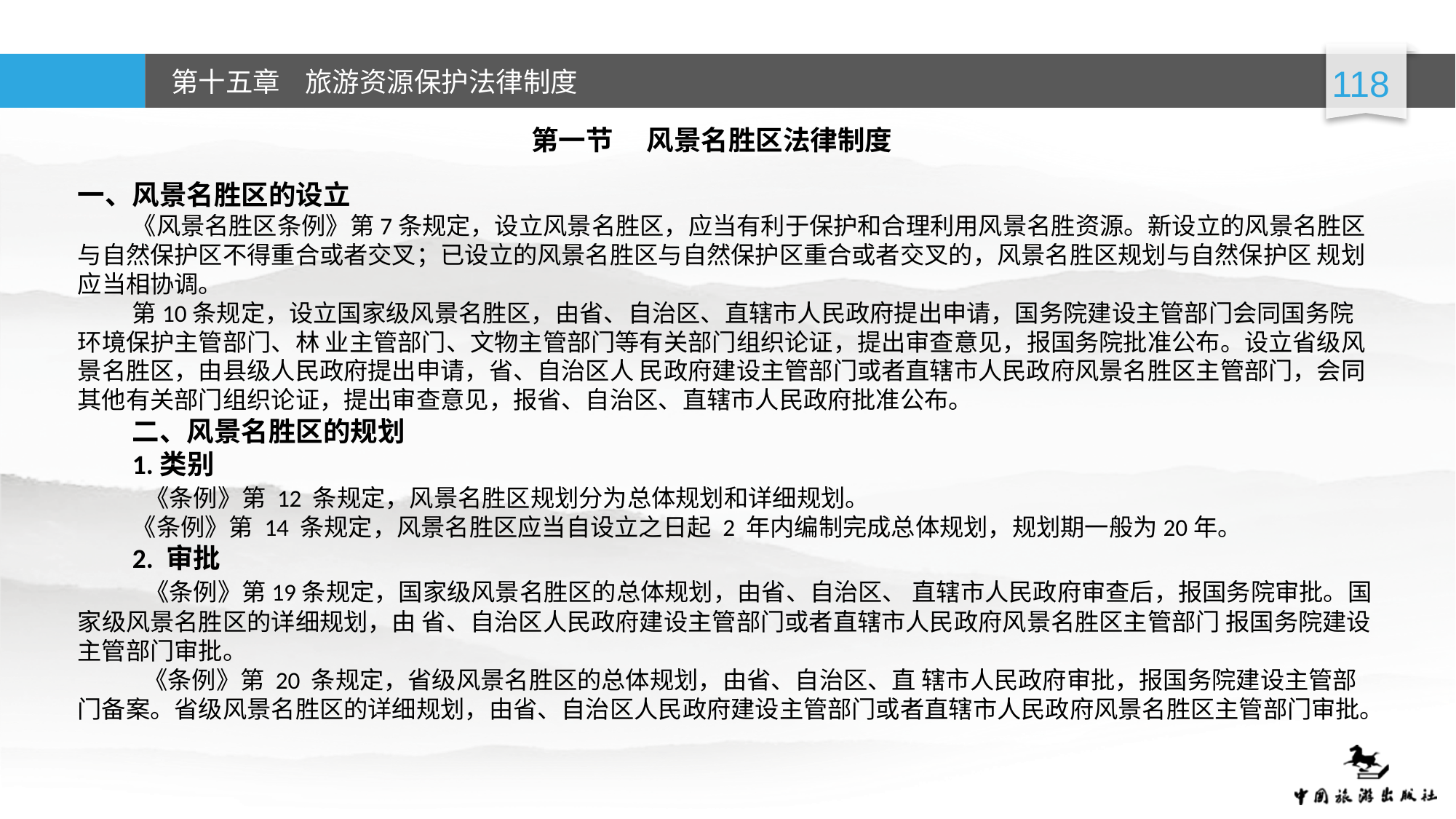

第一节  风景名胜区法律制度
一、风景名胜区的设立
《风景名胜区条例》第7条规定，设立风景名胜区，应当有利于保护和合理利用风景名胜资源。新设立的风景名胜区与自然保护区不得重合或者交叉；已设立的风景名胜区与自然保护区重合或者交叉的，风景名胜区规划与自然保护区 规划应当相协调。
第10条规定，设立国家级风景名胜区，由省、自治区、直辖市人民政府提出申请，国务院建设主管部门会同国务院环境保护主管部门、林 业主管部门、文物主管部门等有关部门组织论证，提出审查意见，报国务院批准公布。设立省级风景名胜区，由县级人民政府提出申请，省、自治区人 民政府建设主管部门或者直辖市人民政府风景名胜区主管部门，会同其他有关部门组织论证，提出审查意见，报省、自治区、直辖市人民政府批准公布。
二、风景名胜区的规划
1.类别
 《条例》第 12 条规定，风景名胜区规划分为总体规划和详细规划。
《条例》第 14 条规定，风景名胜区应当自设立之日起 2 年内编制完成总体规划，规划期一般为20年。
2. 审批
 《条例》第19条规定，国家级风景名胜区的总体规划，由省、自治区、 直辖市人民政府审查后，报国务院审批。国家级风景名胜区的详细规划，由 省、自治区人民政府建设主管部门或者直辖市人民政府风景名胜区主管部门 报国务院建设主管部门审批。
 《条例》第 20 条规定，省级风景名胜区的总体规划，由省、自治区、直 辖市人民政府审批，报国务院建设主管部门备案。省级风景名胜区的详细规划，由省、自治区人民政府建设主管部门或者直辖市人民政府风景名胜区主管部门审批。